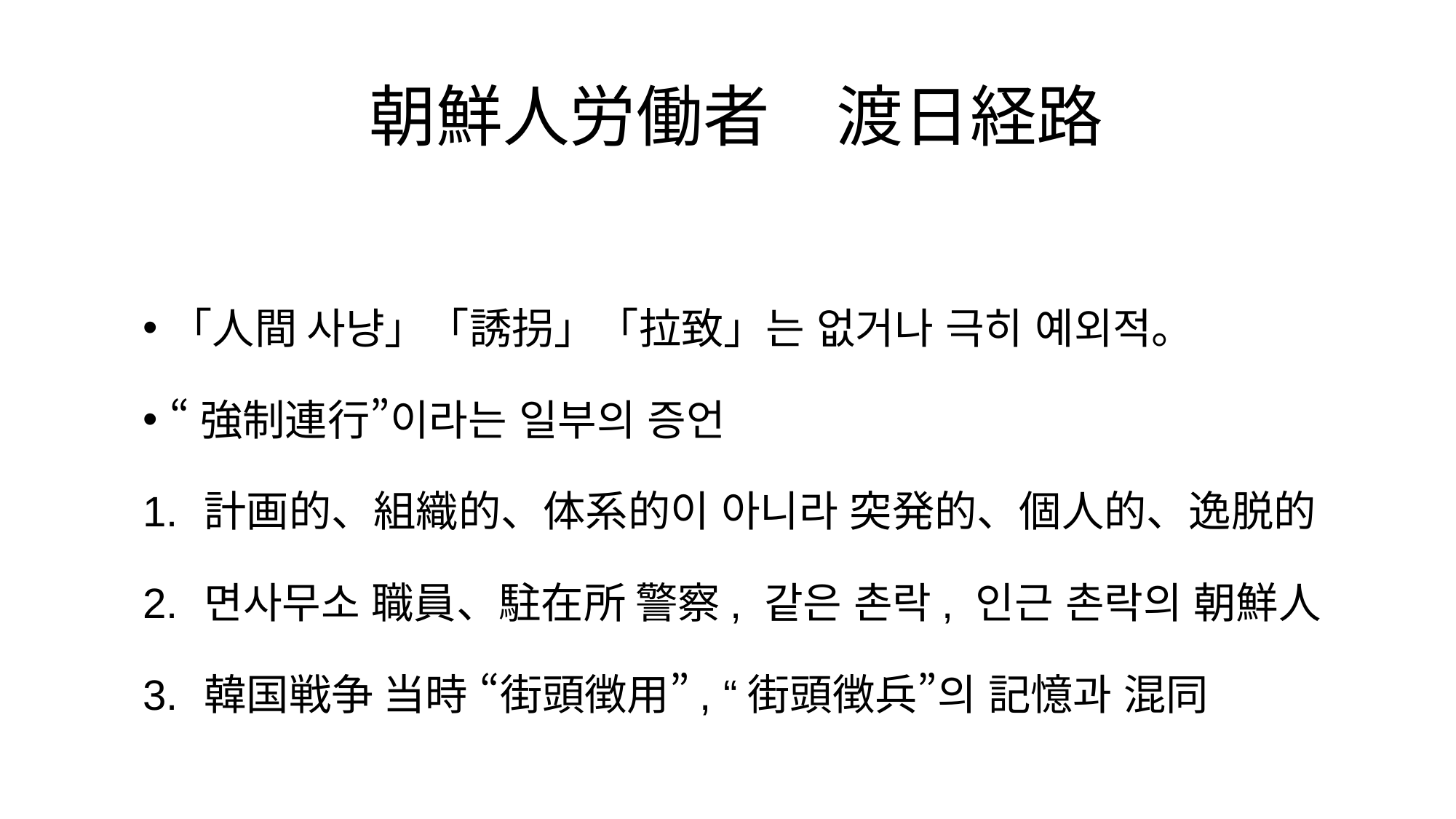

朝鮮人労働者　渡日経路
「人間 사냥」「誘拐」「拉致」는 없거나 극히 예외적。
“強制連行”이라는 일부의 증언
計画的、組織的、体系的이 아니라 突発的、個人的、逸脱的
면사무소 職員、駐在所 警察, 같은 촌락, 인근 촌락의 朝鮮人
韓国戦争 当時 “街頭徴用”, “街頭徴兵”의 記憶과 混同